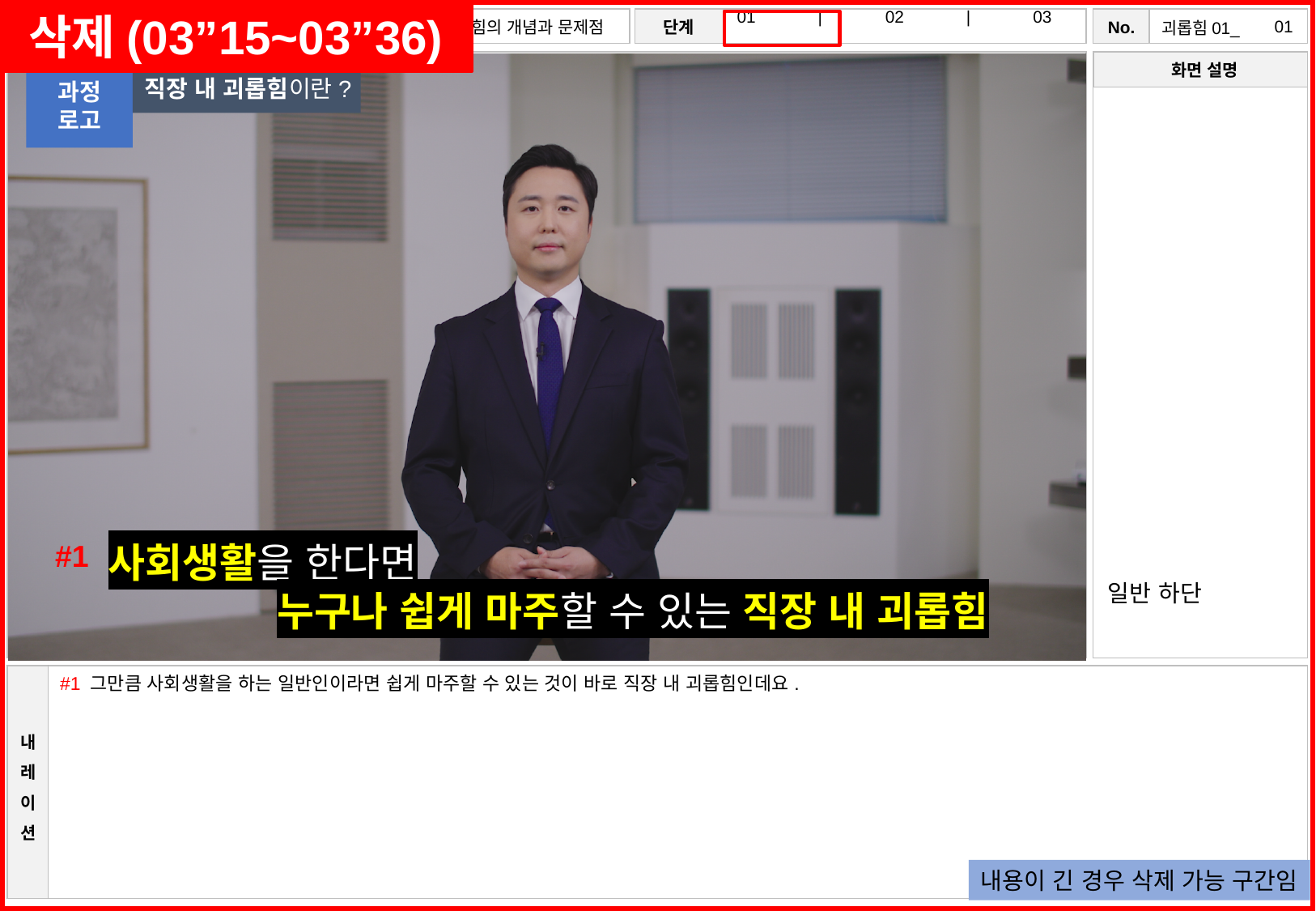

삭제(03”15~03”36)

# 01
직장 내 괴롭힘이란?
과정
로고

#1
사회생활을 한다면
              누구나 쉽게 마주할 수 있는 직장 내 괴롭힘
일반 하단
#1 그만큼 사회생활을 하는 일반인이라면 쉽게 마주할 수 있는 것이 바로 직장 내 괴롭힘인데요.
내용이 긴 경우 삭제 가능 구간임
11